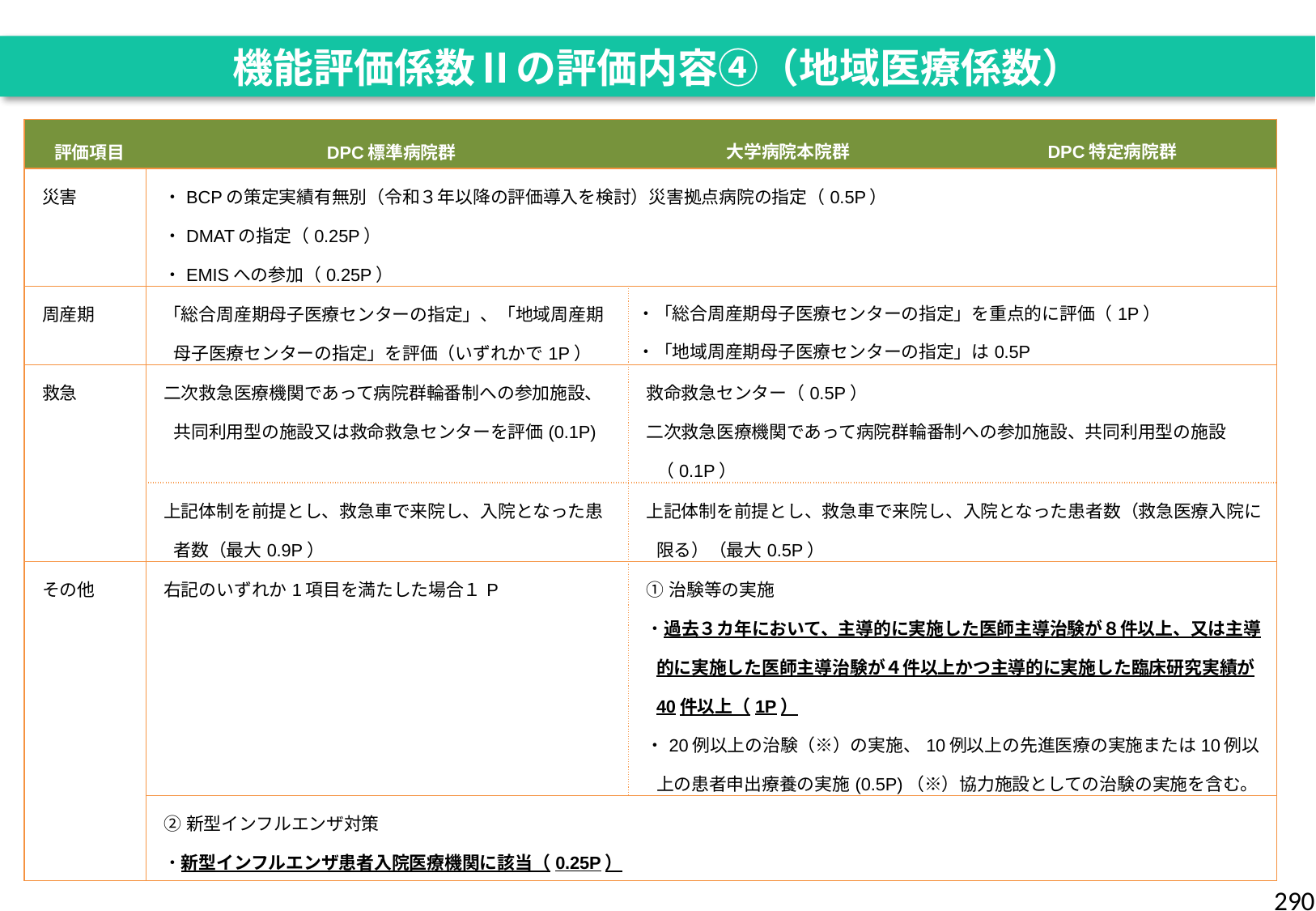

機能評価係数Ⅱの評価内容④（地域医療係数）
| 評価項目 | DPC標準病院群 | 大学病院本院群 | DPC特定病院群 |
| --- | --- | --- | --- |
| 災害 | ・BCPの策定実績有無別（令和３年以降の評価導入を検討）災害拠点病院の指定（0.5P） ・DMATの指定（0.25P） ・EMISへの参加（0.25P） |  |  |
| 周産期 | 「総合周産期母子医療センターの指定」、「地域周産期母子医療センターの指定」を評価（いずれかで1P） | ・「総合周産期母子医療センターの指定」を重点的に評価（1P） ・「地域周産期母子医療センターの指定」は0.5P |  |
| 救急 | 二次救急医療機関であって病院群輪番制への参加施設、共同利用型の施設又は救命救急センターを評価(0.1P) | 救命救急センター（0.5P） 二次救急医療機関であって病院群輪番制への参加施設、共同利用型の施設（0.1P） |  |
|  | 上記体制を前提とし、救急車で来院し、入院となった患者数（最大0.9P） | 上記体制を前提とし、救急車で来院し、入院となった患者数（救急医療入院に限る）（最大0.5P） |  |
| その他 | 右記のいずれか1項目を満たした場合１P | ①治験等の実施 ・過去３カ年において、主導的に実施した医師主導治験が８件以上、又は主導的に実施した医師主導治験が４件以上かつ主導的に実施した臨床研究実績が40件以上（1P） ・20例以上の治験（※）の実施、10例以上の先進医療の実施または10例以上の患者申出療養の実施(0.5P)（※）協力施設としての治験の実施を含む。 |  |
|  | ②新型インフルエンザ対策 ・新型インフルエンザ患者入院医療機関に該当（0.25P） |  |  |
290